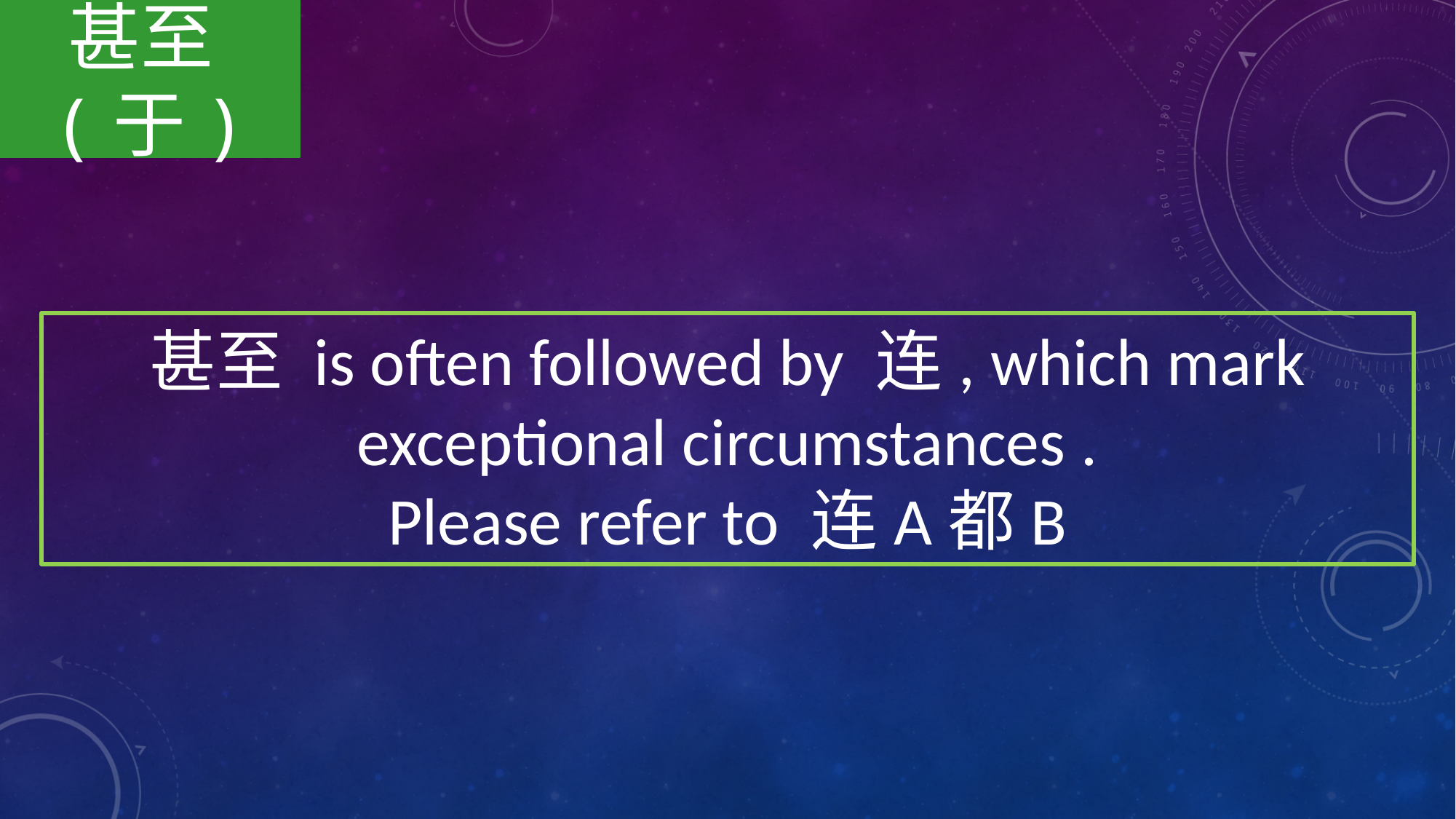

甚至(于)
甚至 is often followed by 连, which mark exceptional circumstances .
Please refer to 连A都B